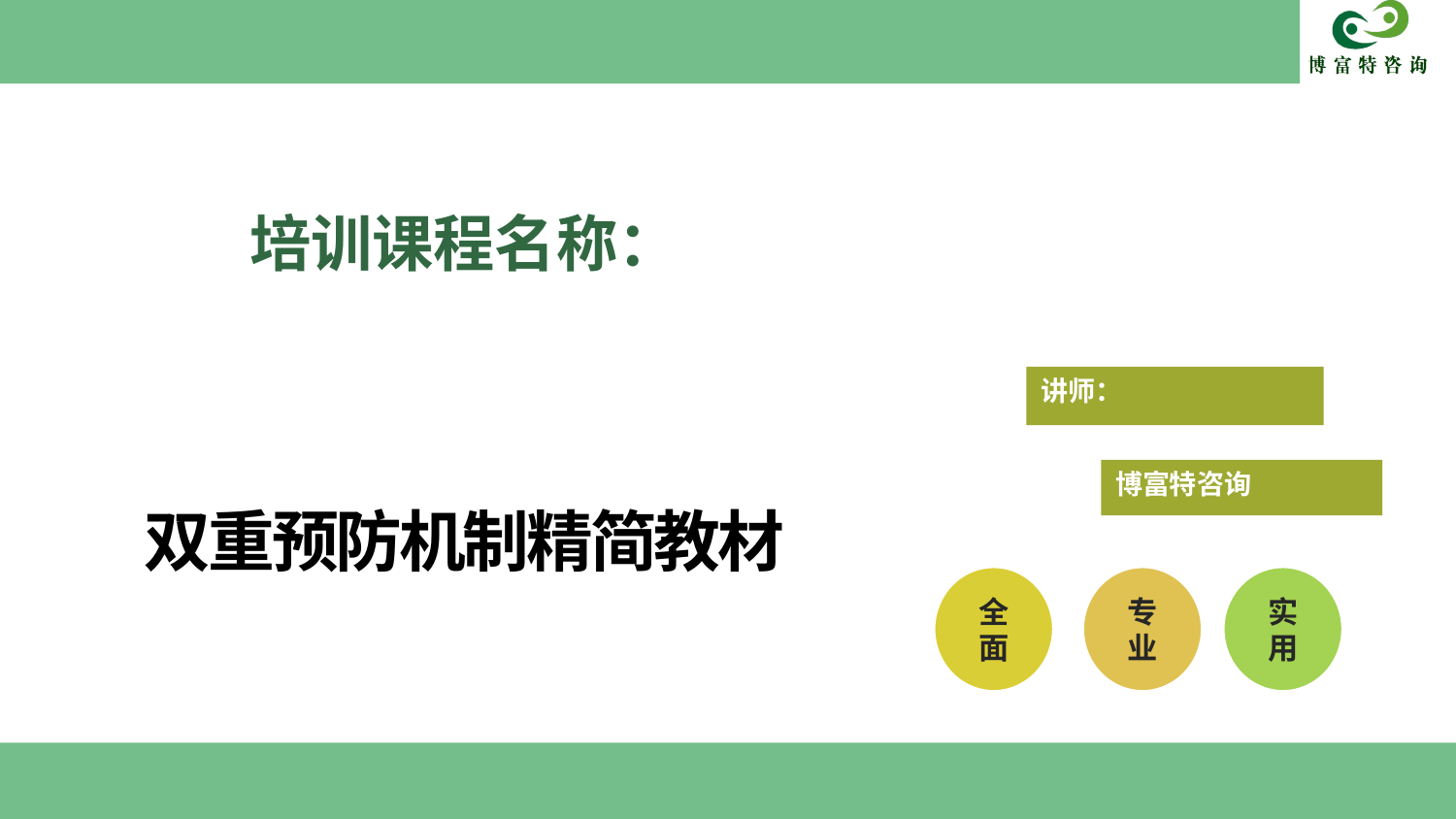

培训课程名称：

双重预防机制精简教材

讲师：

博富特咨询
全面
专业
实用